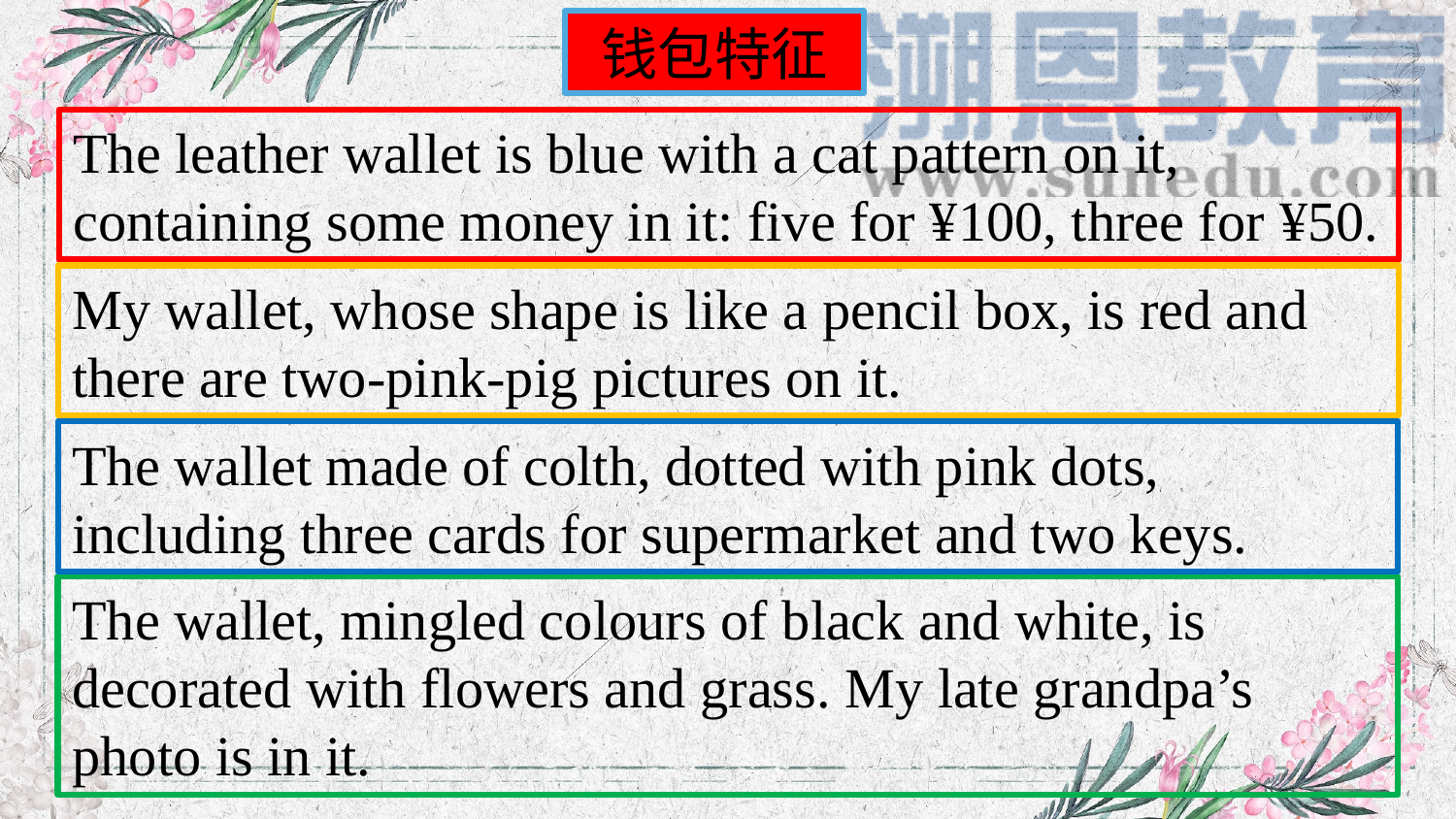

钱包特征
The leather wallet is blue with a cat pattern on it, containing some money in it: five for ¥100, three for ¥50.
My wallet, whose shape is like a pencil box, is red and there are two-pink-pig pictures on it.
The wallet made of colth, dotted with pink dots, including three cards for supermarket and two keys.
The wallet, mingled colours of black and white, is decorated with flowers and grass. My late grandpa’s photo is in it.